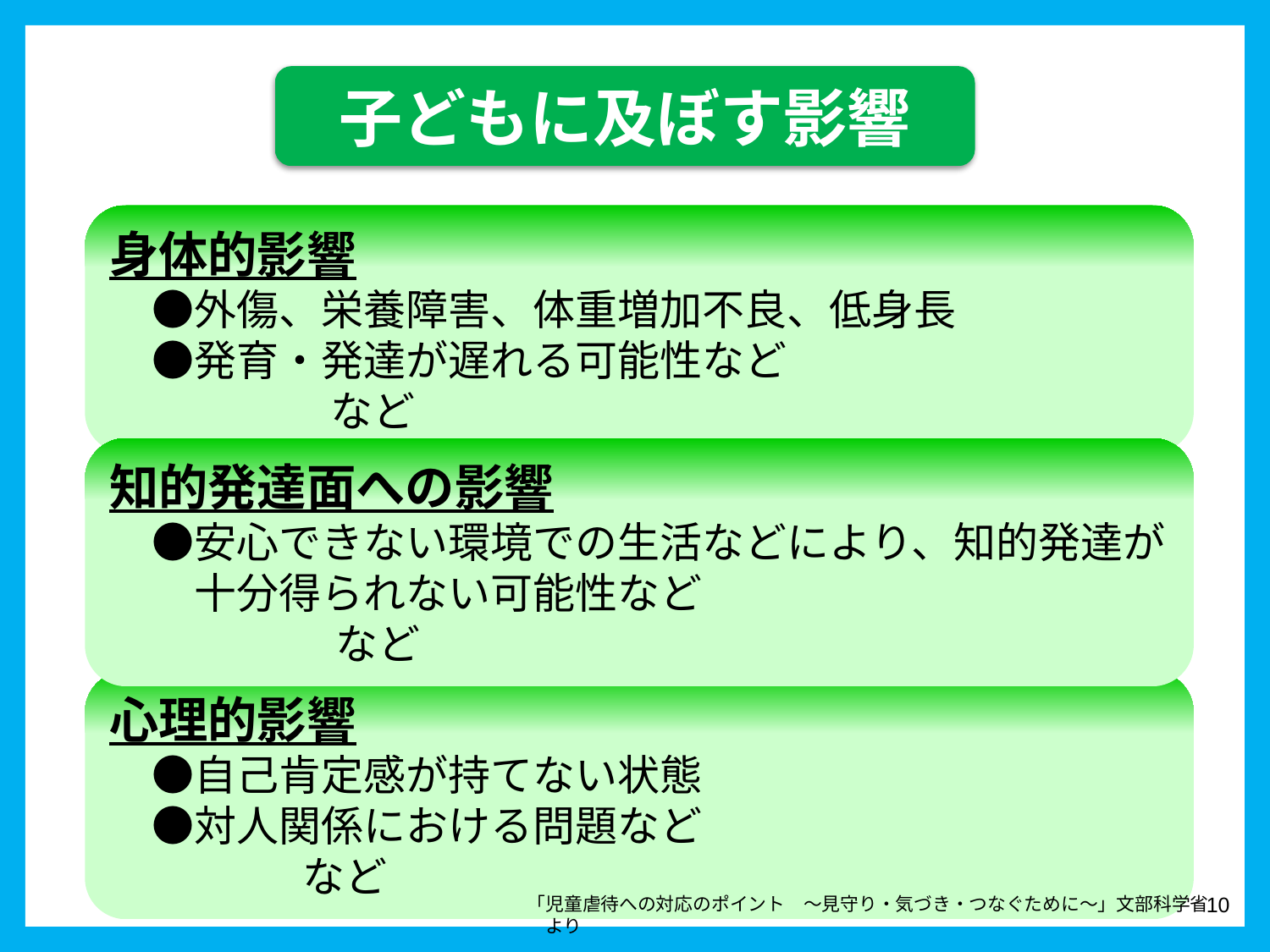

子どもに及ぼす影響
身体的影響
　●外傷、栄養障害、体重増加不良、低身長
　●発育・発達が遅れる可能性など　　　　　　　　　　　　　 　など
知的発達面への影響
　●安心できない環境での生活などにより、知的発達が
　　十分得られない可能性など　　　　　　　　　　　　　    　　  など
心理的影響
　●自己肯定感が持てない状態
　●対人関係における問題など　　　　　　　　　　　　　 　      など
10
「児童虐待への対応のポイント　～見守り・気づき・つなぐために～」文部科学省　より